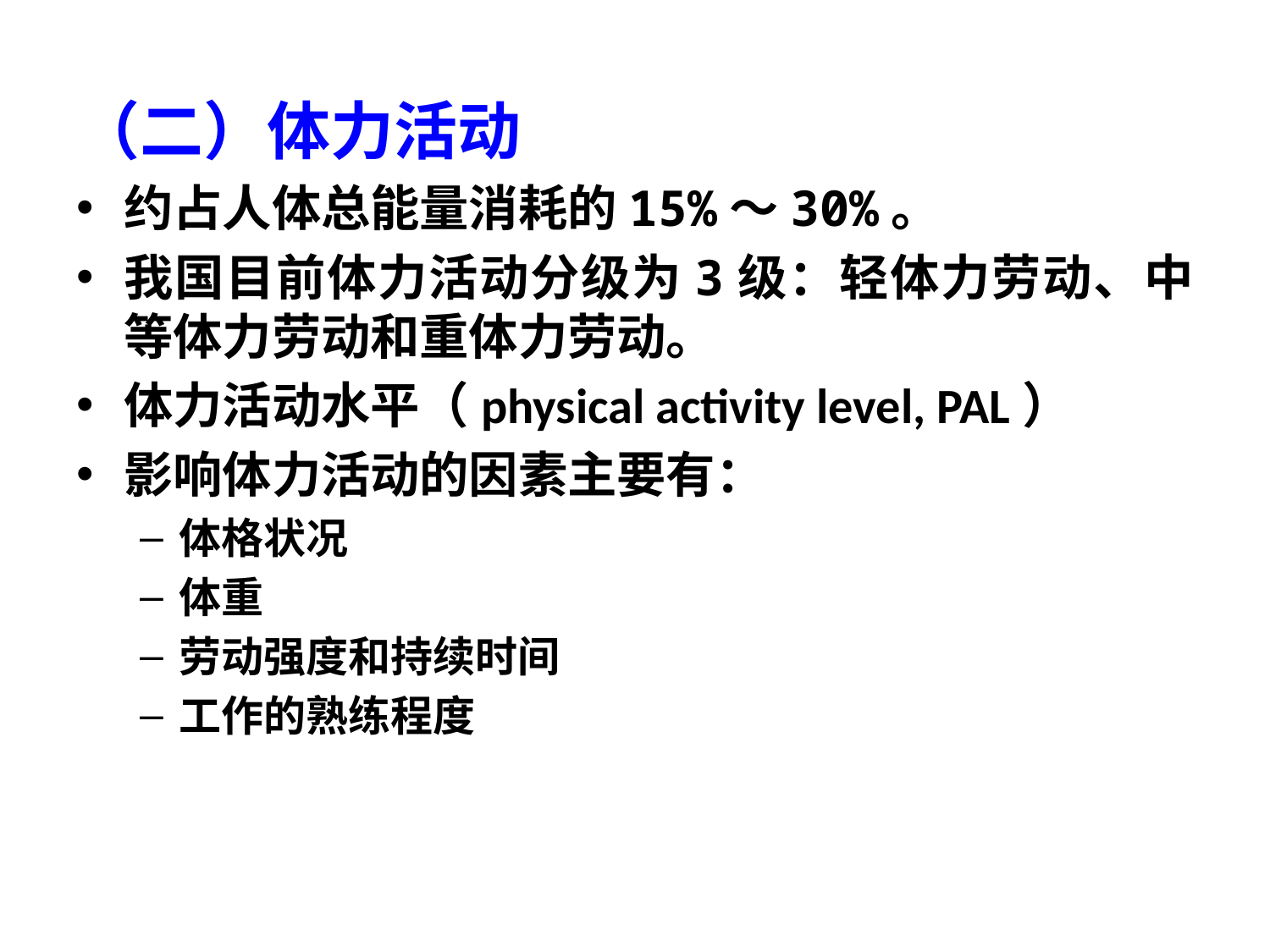

（二）体力活动
约占人体总能量消耗的15%～30%。
我国目前体力活动分级为3级：轻体力劳动、中等体力劳动和重体力劳动。
体力活动水平（physical activity level, PAL）
影响体力活动的因素主要有：
体格状况
体重
劳动强度和持续时间
工作的熟练程度